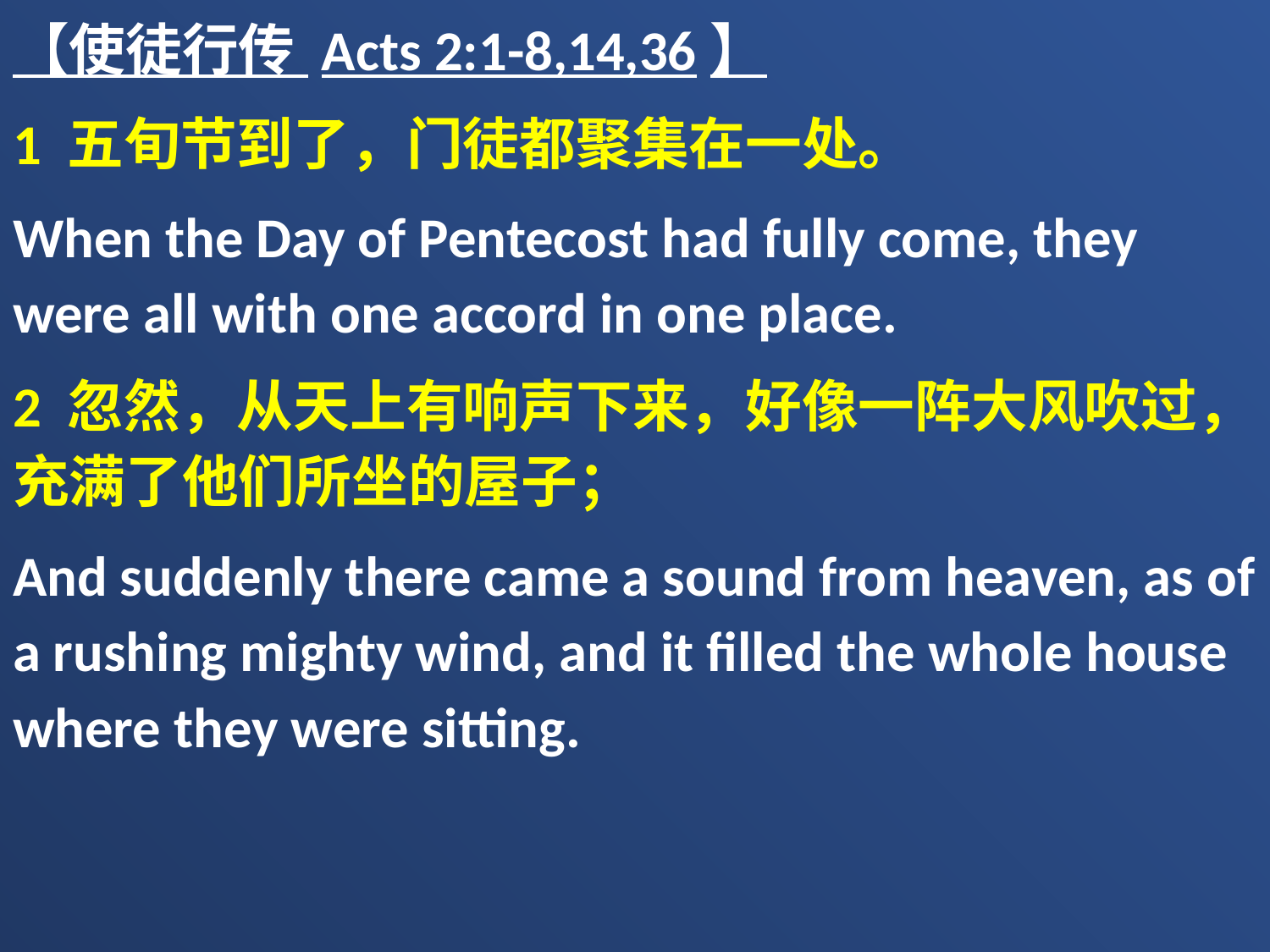

【使徒行传 Acts 2:1-8,14,36】
1 五旬节到了，门徒都聚集在一处。
When the Day of Pentecost had fully come, they were all with one accord in one place.
2 忽然，从天上有响声下来，好像一阵大风吹过，充满了他们所坐的屋子；
And suddenly there came a sound from heaven, as of a rushing mighty wind, and it filled the whole house where they were sitting.